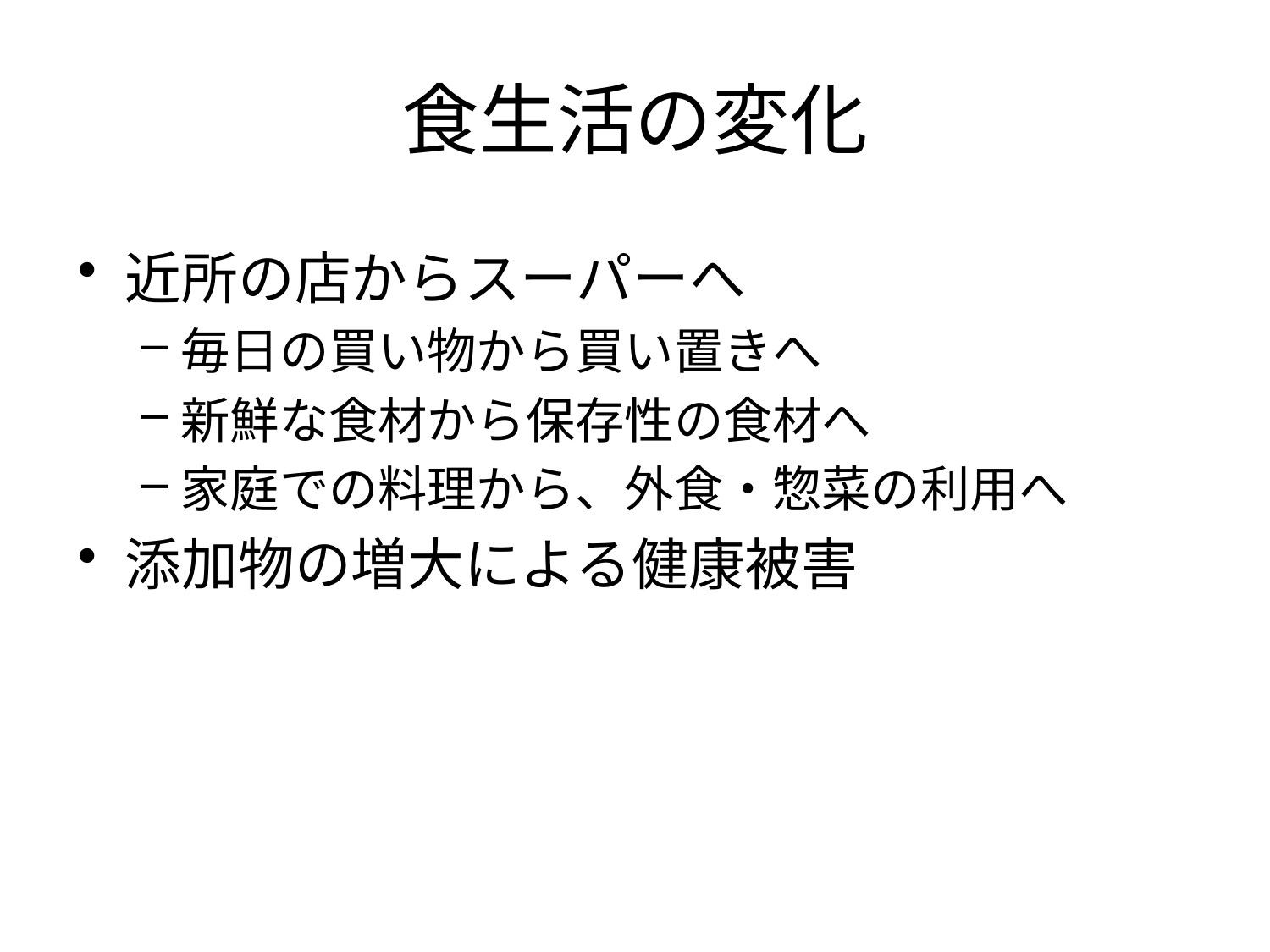

# 食生活の変化
近所の店からスーパーへ
毎日の買い物から買い置きへ
新鮮な食材から保存性の食材へ
家庭での料理から、外食・惣菜の利用へ
添加物の増大による健康被害